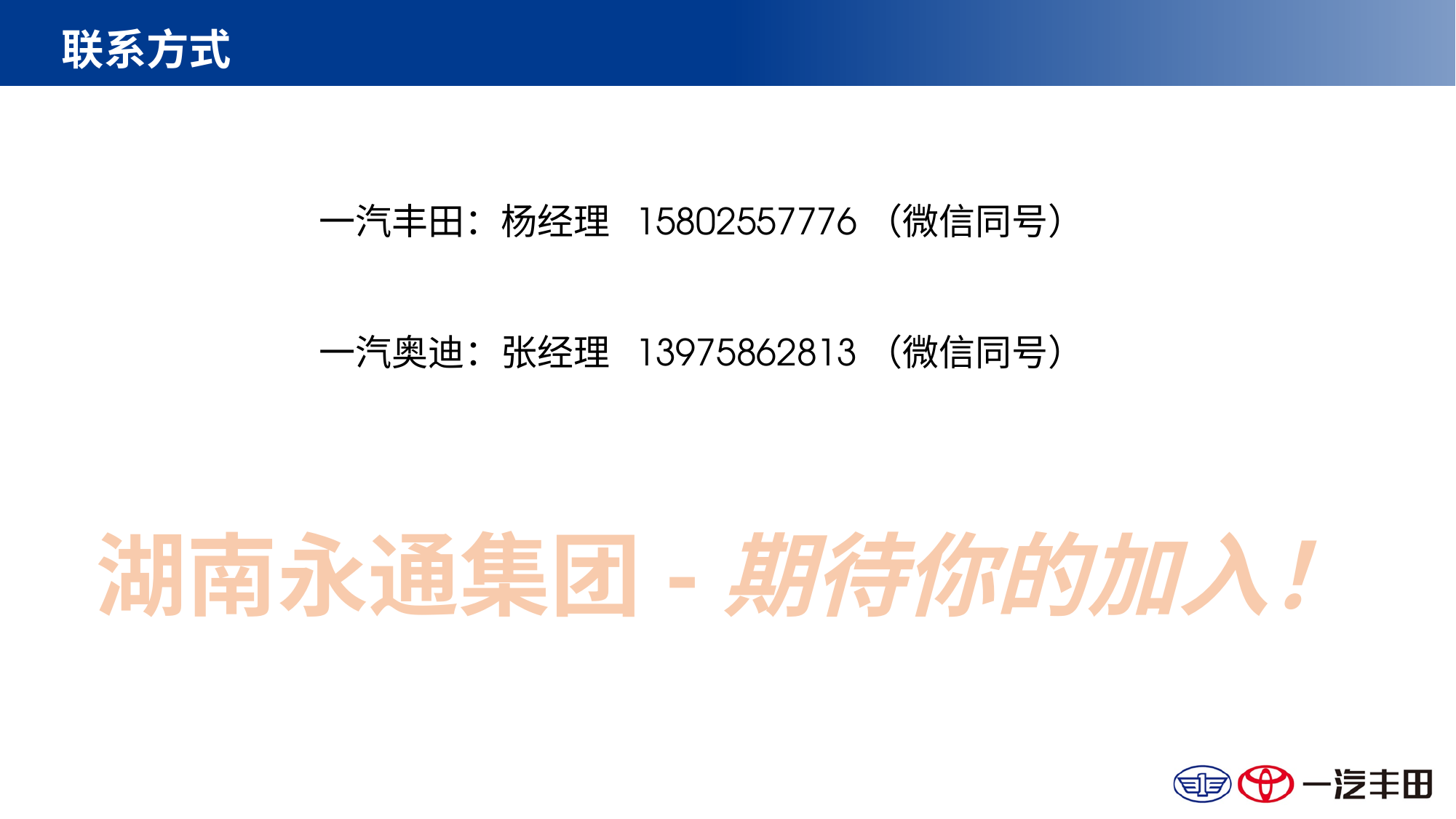

联系方式
一汽丰田：杨经理  15802557776（微信同号）

一汽奥迪：张经理  13975862813（微信同号）
湖南永通集团-期待你的加入！